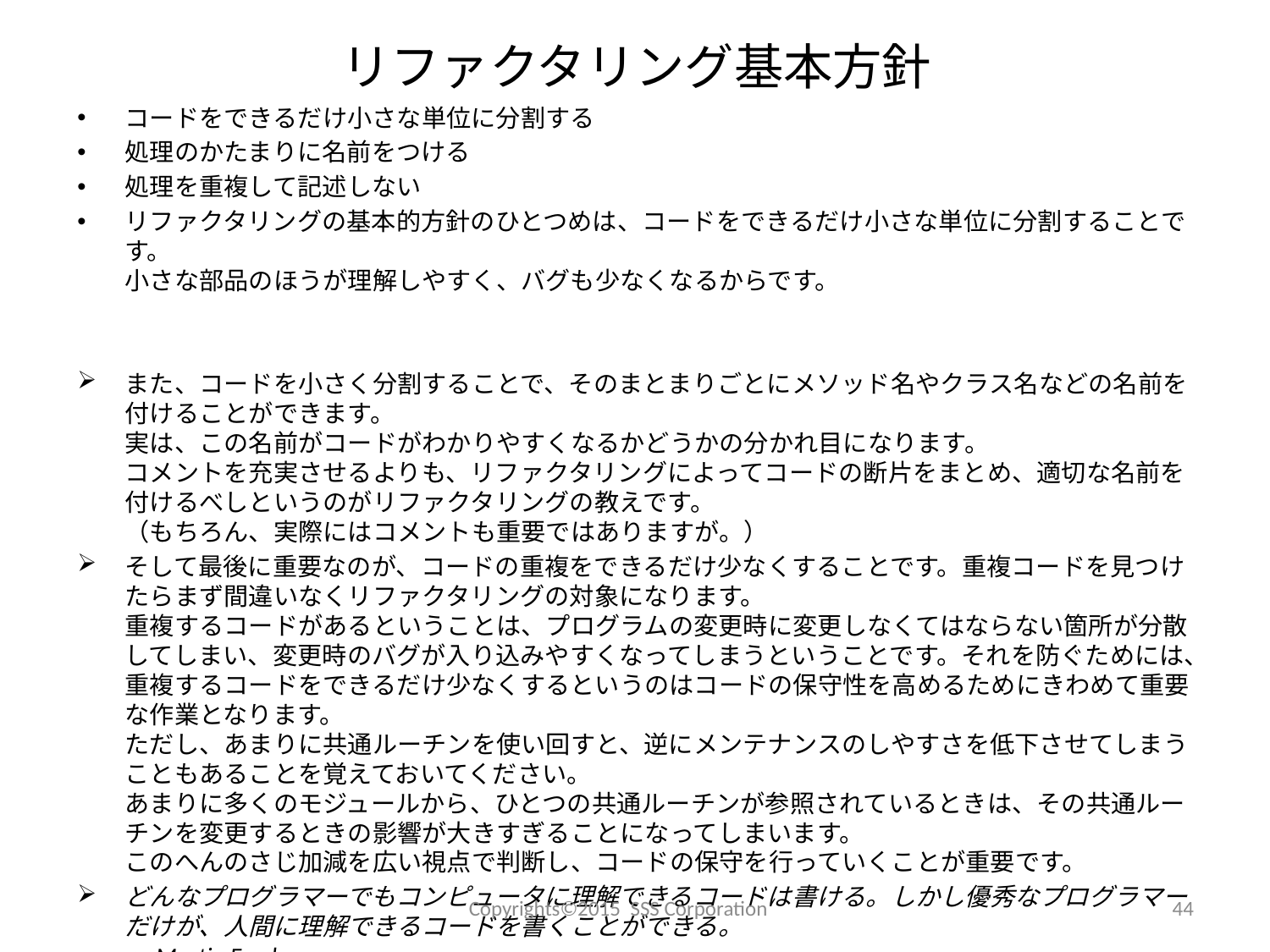

# リファクタリング基本方針
コードをできるだけ小さな単位に分割する
処理のかたまりに名前をつける
処理を重複して記述しない
リファクタリングの基本的方針のひとつめは、コードをできるだけ小さな単位に分割することです。
小さな部品のほうが理解しやすく、バグも少なくなるからです。

また、コードを小さく分割することで、そのまとまりごとにメソッド名やクラス名などの名前を付けることができます。
実は、この名前がコードがわかりやすくなるかどうかの分かれ目になります。
コメントを充実させるよりも、リファクタリングによってコードの断片をまとめ、適切な名前を付けるべしというのがリファクタリングの教えです。
（もちろん、実際にはコメントも重要ではありますが。）
そして最後に重要なのが、コードの重複をできるだけ少なくすることです。重複コードを見つけたらまず間違いなくリファクタリングの対象になります。
重複するコードがあるということは、プログラムの変更時に変更しなくてはならない箇所が分散してしまい、変更時のバグが入り込みやすくなってしまうということです。それを防ぐためには、重複するコードをできるだけ少なくするというのはコードの保守性を高めるためにきわめて重要な作業となります。
ただし、あまりに共通ルーチンを使い回すと、逆にメンテナンスのしやすさを低下させてしまうこともあることを覚えておいてください。
あまりに多くのモジュールから、ひとつの共通ルーチンが参照されているときは、その共通ルーチンを変更するときの影響が大きすぎることになってしまいます。
このへんのさじ加減を広い視点で判断し、コードの保守を行っていくことが重要です。
どんなプログラマーでもコンピュータに理解できるコードは書ける。しかし優秀なプログラマーだけが、人間に理解できるコードを書くことができる。
～Martin Fowler

Copyrights©2015  SSS Corporation
44